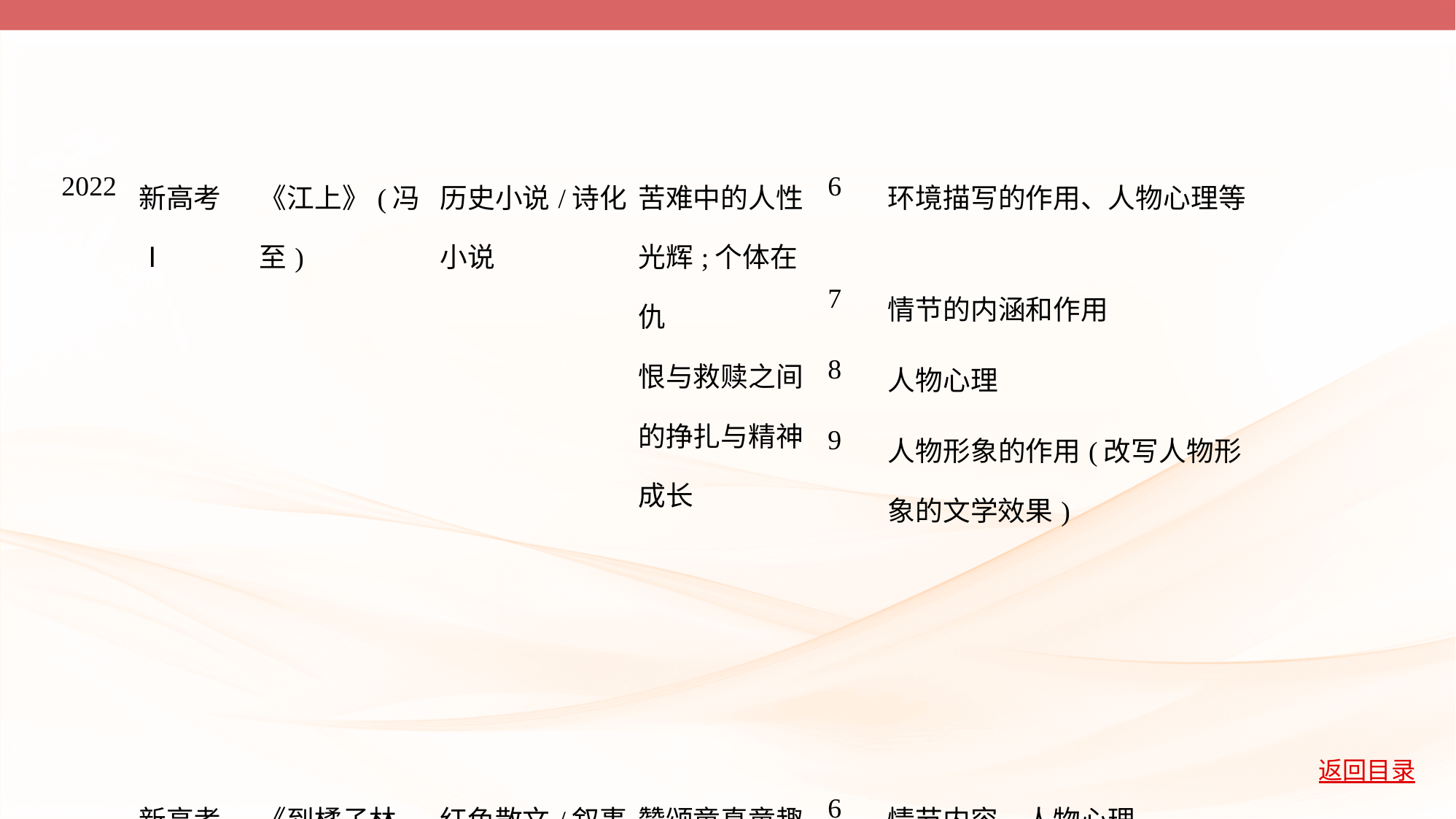

| 2022 | 新高考Ⅰ | 《江上》(冯 至) | 历史小说/诗化 小说 | 苦难中的人性 光辉;个体在仇 恨与救赎之间 的挣扎与精神 成长 | 6 | 环境描写的作用、人物心理等 |
| --- | --- | --- | --- | --- | --- | --- |
|  |  |  |  |  | 7 | 情节的内涵和作用 |
|  |  |  |  |  | 8 | 人物心理 |
|  |  |  |  |  | 9 | 人物形象的作用(改写人物形 象的文学效果) |
|  | 新高考Ⅱ | 《到橘子林 去》(李广田) | 红色散文/叙事 散文 | 赞颂童真童趣 和大时代背后 的人民力量、 思想进步 | 6 | 情节内容、人物心理 |
|  |  |  |  |  | 7 | 表达技巧(拟人手法、叙述视角等) |
|  |  |  |  |  | 8 | 标题的作用 |
|  |  |  |  |  | 9 | 表达技巧(细节描写) |